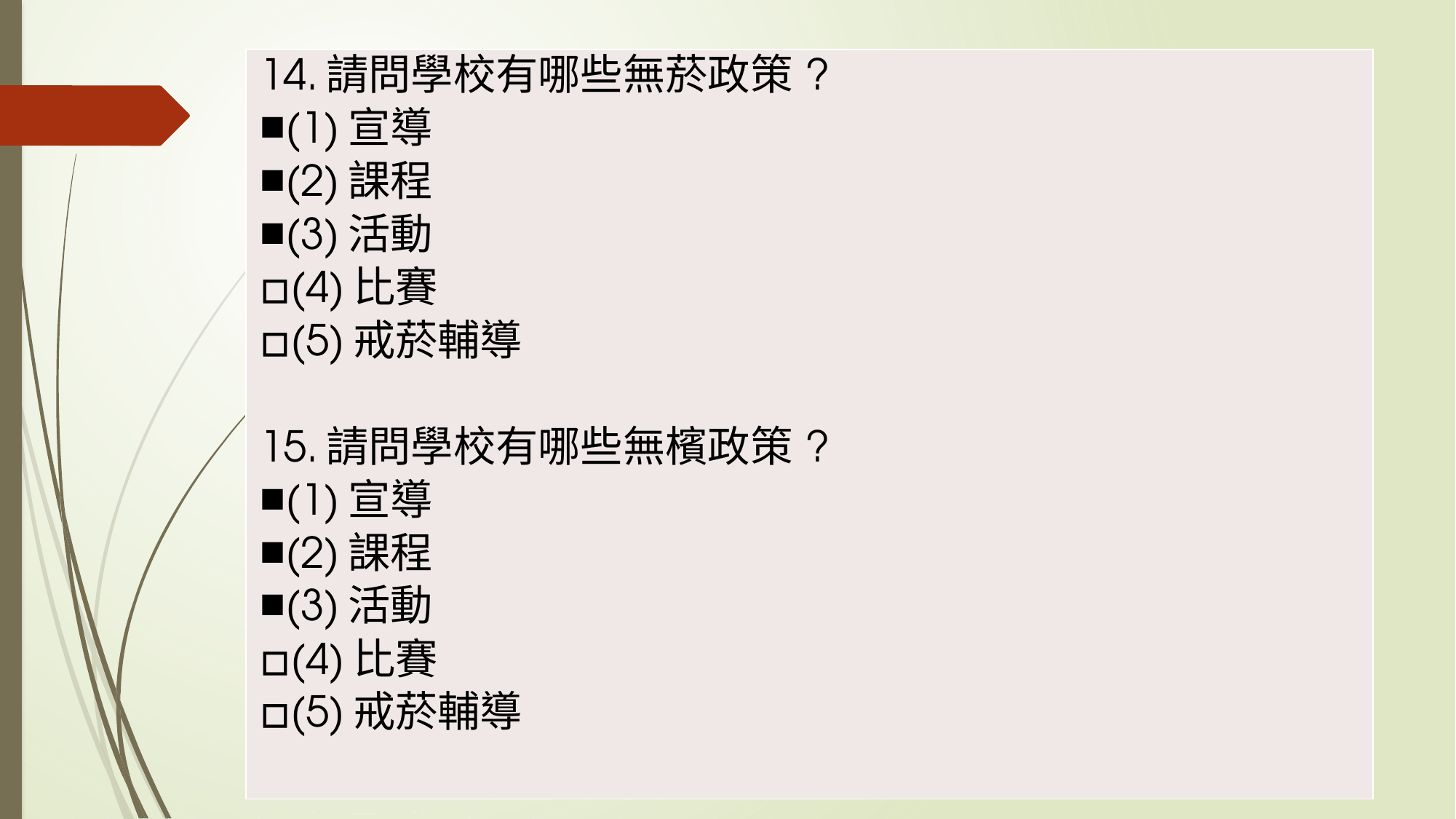

| 14.請問學校有哪些無菸政策? ■(1)宣導 ■(2)課程 ■(3)活動 □(4)比賽 □(5)戒菸輔導   15.請問學校有哪些無檳政策? ■(1)宣導 ■(2)課程 ■(3)活動 □(4)比賽 □(5)戒菸輔導 |
| --- |